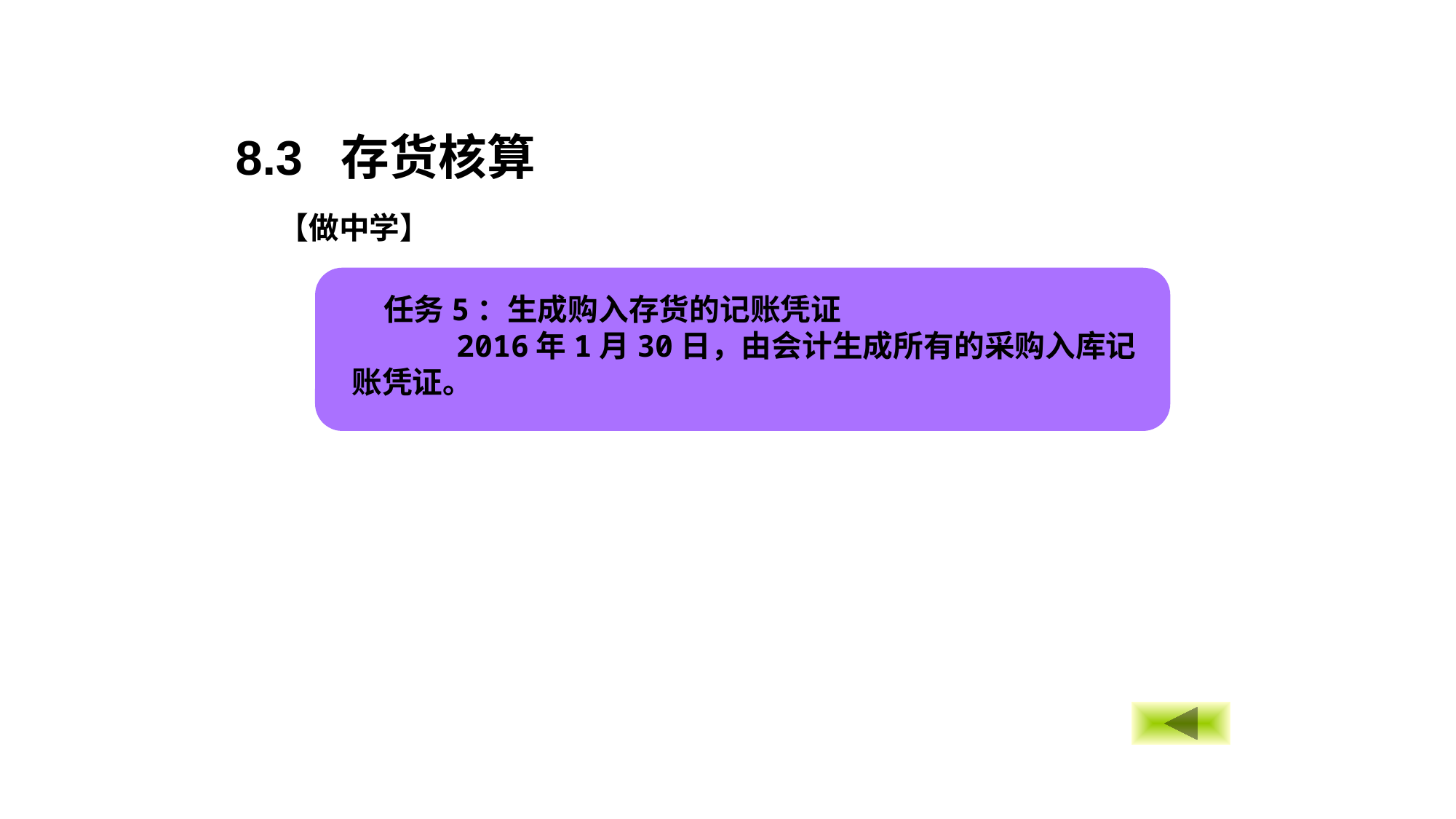

8.3  存货核算
【做中学】

任务5：生成购入存货的记账凭证
    2016年1月30日，由会计生成所有的采购入库记账凭证。